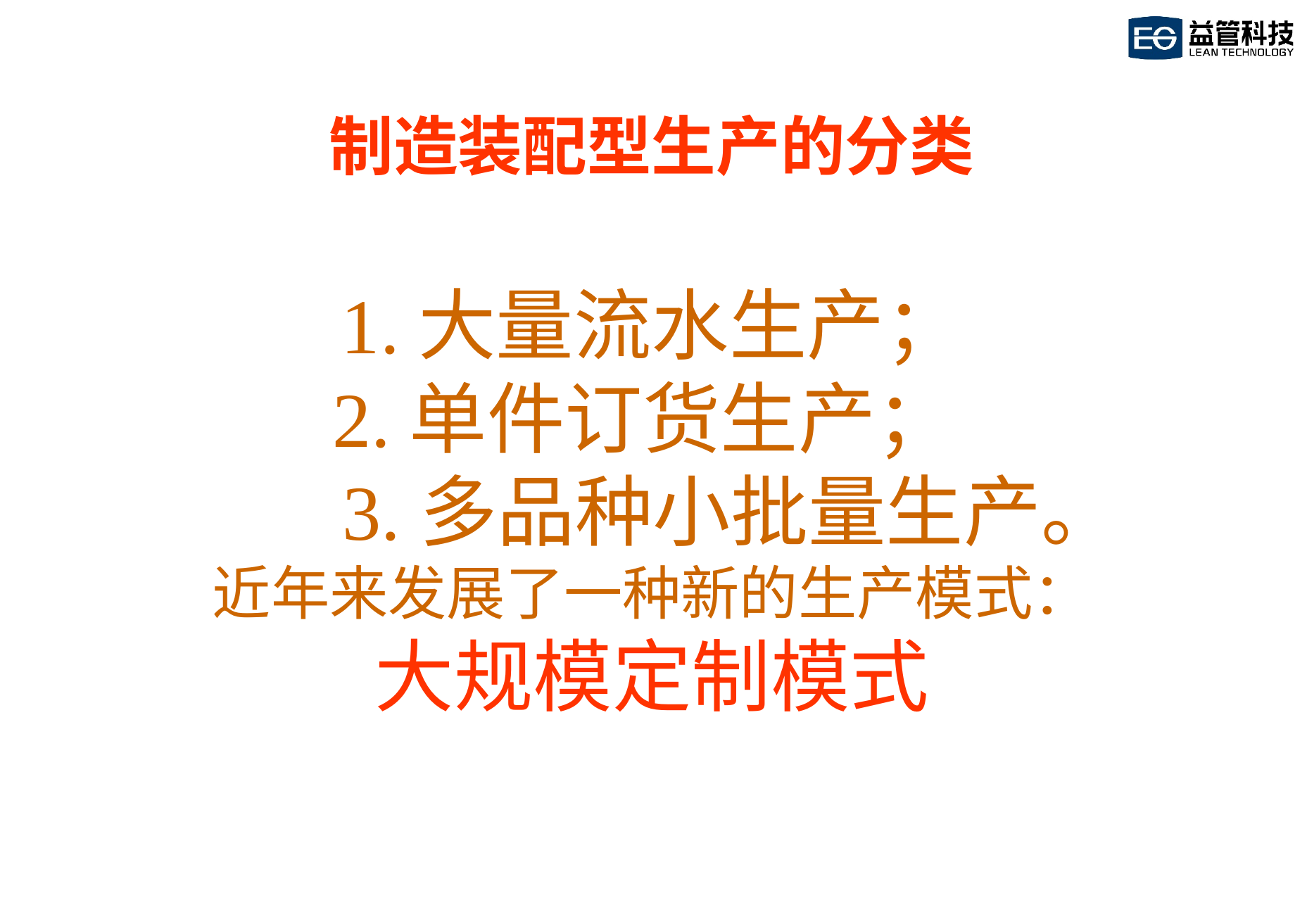

制造装配型生产的分类
1.大量流水生产；
2.单件订货生产；
        3.多品种小批量生产。
近年来发展了一种新的生产模式：
大规模定制模式